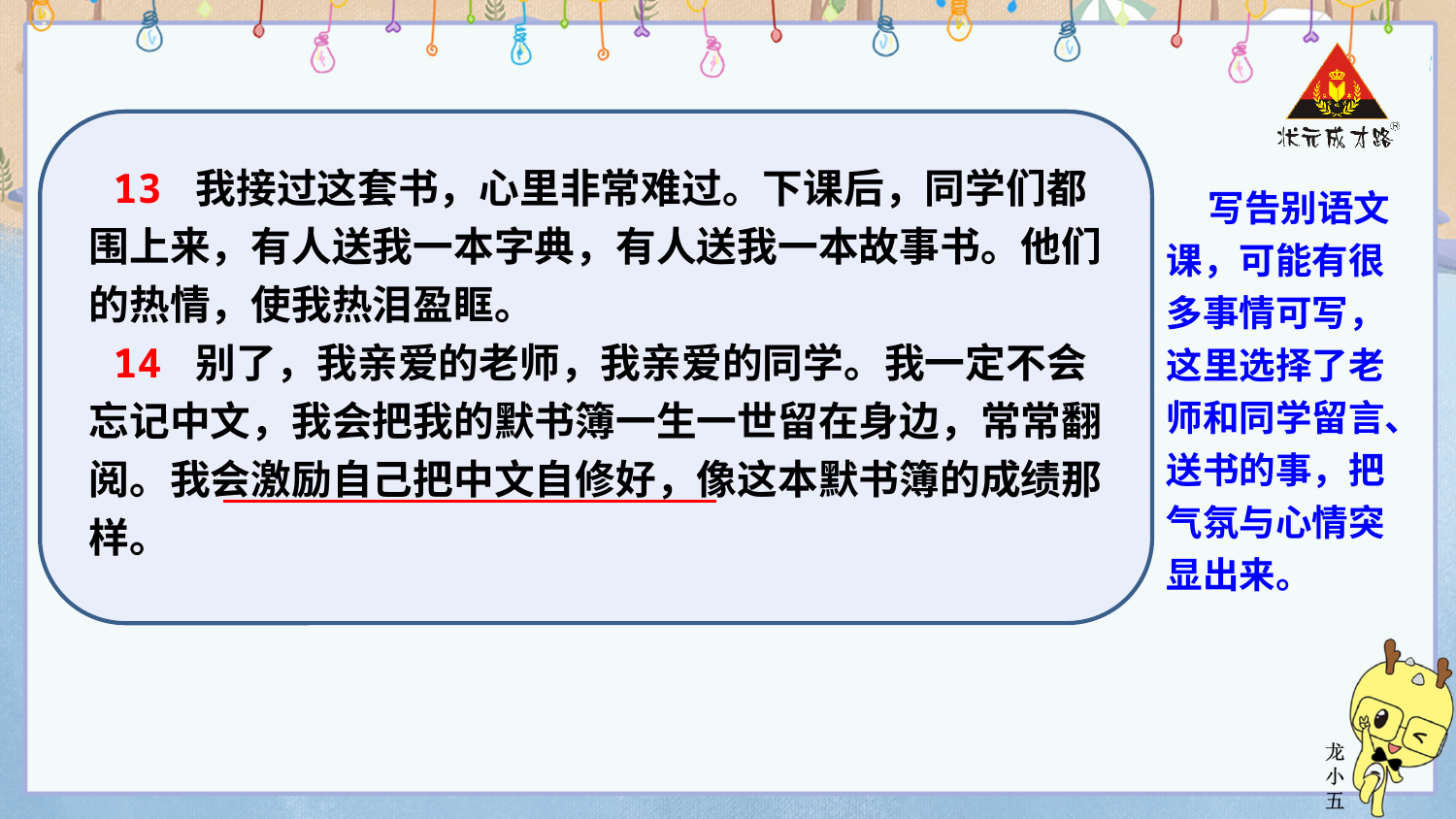

13 我接过这套书，心里非常难过。下课后，同学们都围上来，有人送我一本字典，有人送我一本故事书。他们的热情，使我热泪盈眶。
 14 别了，我亲爱的老师，我亲爱的同学。我一定不会忘记中文，我会把我的默书簿一生一世留在身边，常常翻阅。我会激励自己把中文自修好，像这本默书簿的成绩那样。

    写告别语文课，可能有很多事情可写，这里选择了老师和同学留言、送书的事，把气氛与心情突显出来。